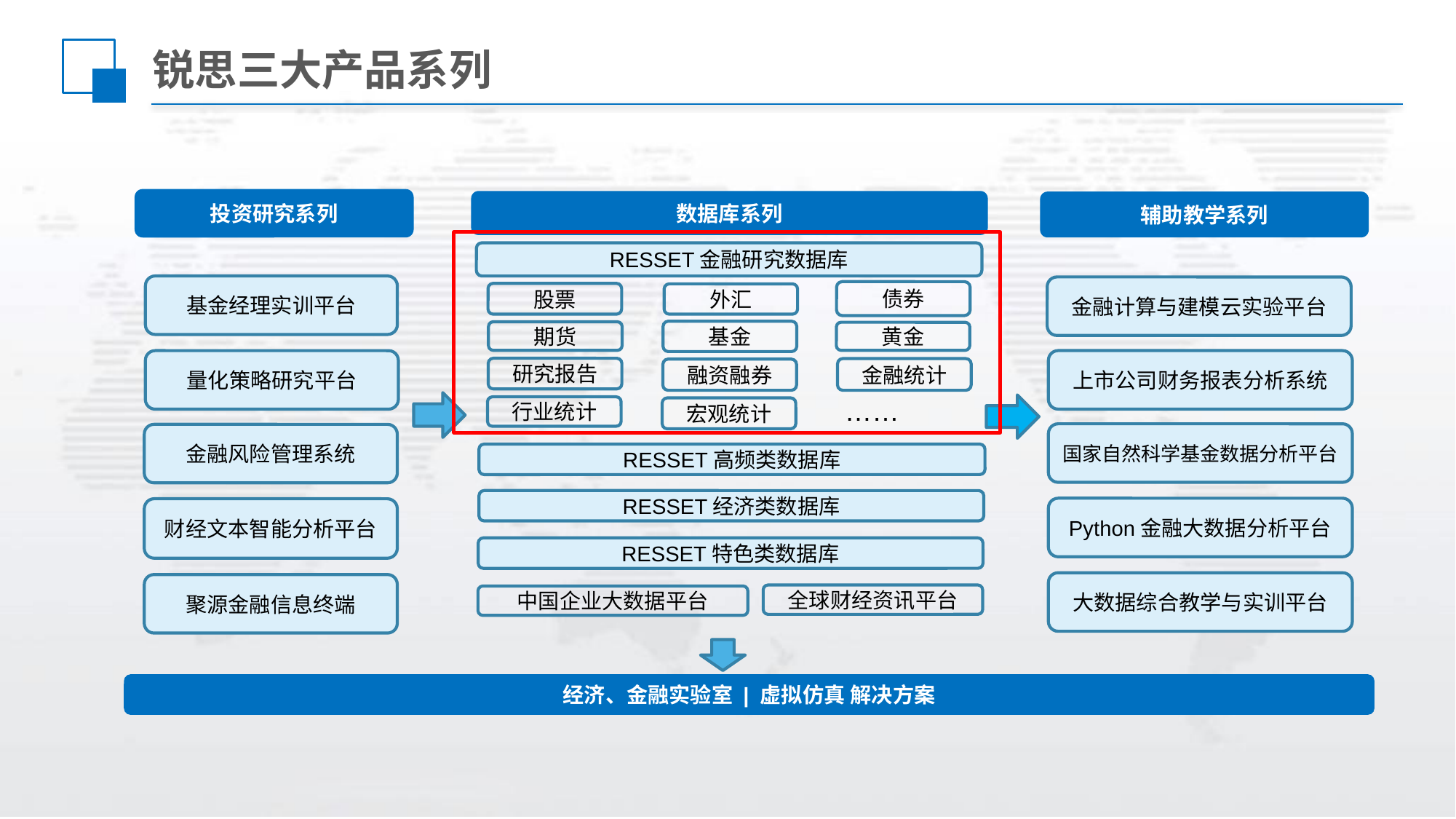

# 锐思三大产品系列
投资研究系列
数据库系列
辅助教学系列

RESSET金融研究数据库
基金经理实训平台
金融计算与建模云实验平台
债券
股票
外汇
基金
期货
黄金
上市公司财务报表分析系统
量化策略研究平台
研究报告
金融统计
融资融券
……

行业统计
宏观统计
国家自然科学基金数据分析平台
金融风险管理系统
RESSET高频类数据库
RESSET经济类数据库
Python金融大数据分析平台
财经文本智能分析平台
RESSET特色类数据库
大数据综合教学与实训平台
聚源金融信息终端
全球财经资讯平台
中国企业大数据平台

经济、金融实验室 | 虚拟仿真 解决方案